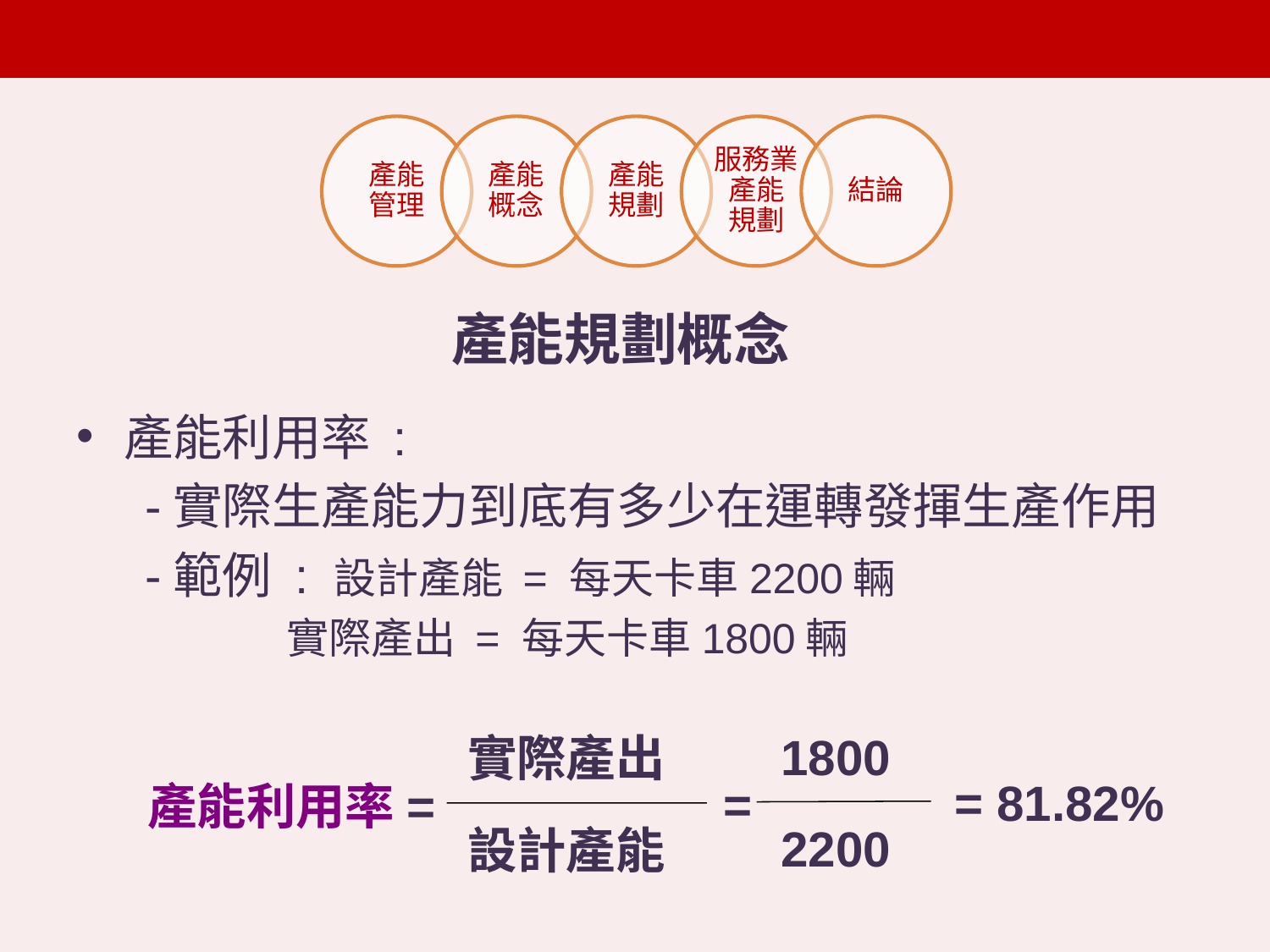

產能
管理
產能
概念
產能
規劃
服務業產能
規劃
結論
                            產能規劃概念

產能利用率 :
     -實際生產能力到底有多少在運轉發揮生產作用
     -範例 : 設計產能 = 每天卡車2200輛
                     實際產出 = 每天卡車1800輛

1800
實際產出
產能利用率=

設計產能
= 81.82%
=

2200